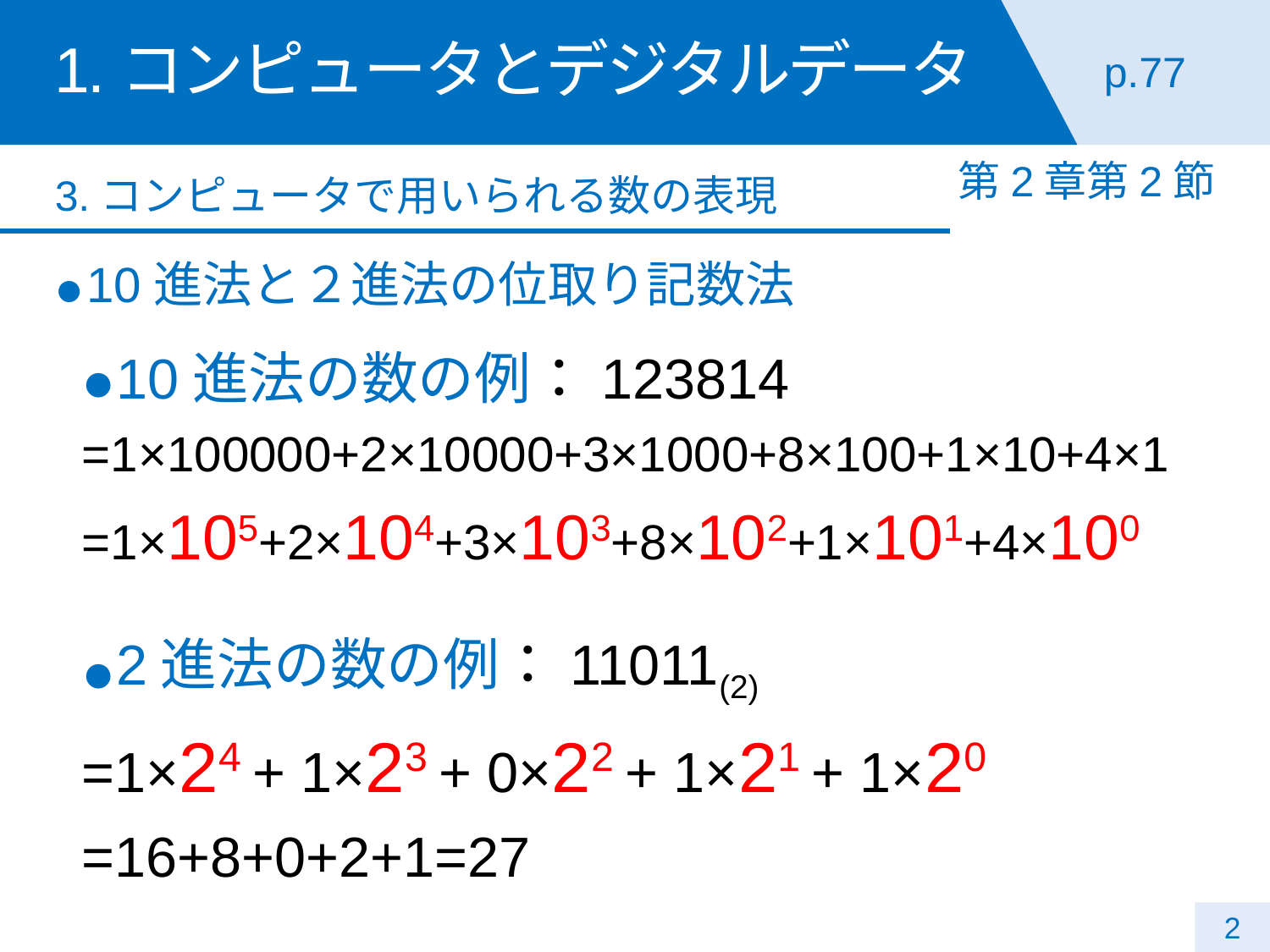

# 1.コンピュータとデジタルデータ
p.77
第2章第2節
3.コンピュータで用いられる数の表現
10進法と２進法の位取り記数法
10進法の数の例：123814
=1×100000+2×10000+3×1000+8×100+1×10+4×1
=1×105+2×104+3×103+8×102+1×101+4×100
2進法の数の例：11011(2)
=1×24 + 1×23 + 0×22 + 1×21 + 1×20
=16+8+0+2+1=27
2